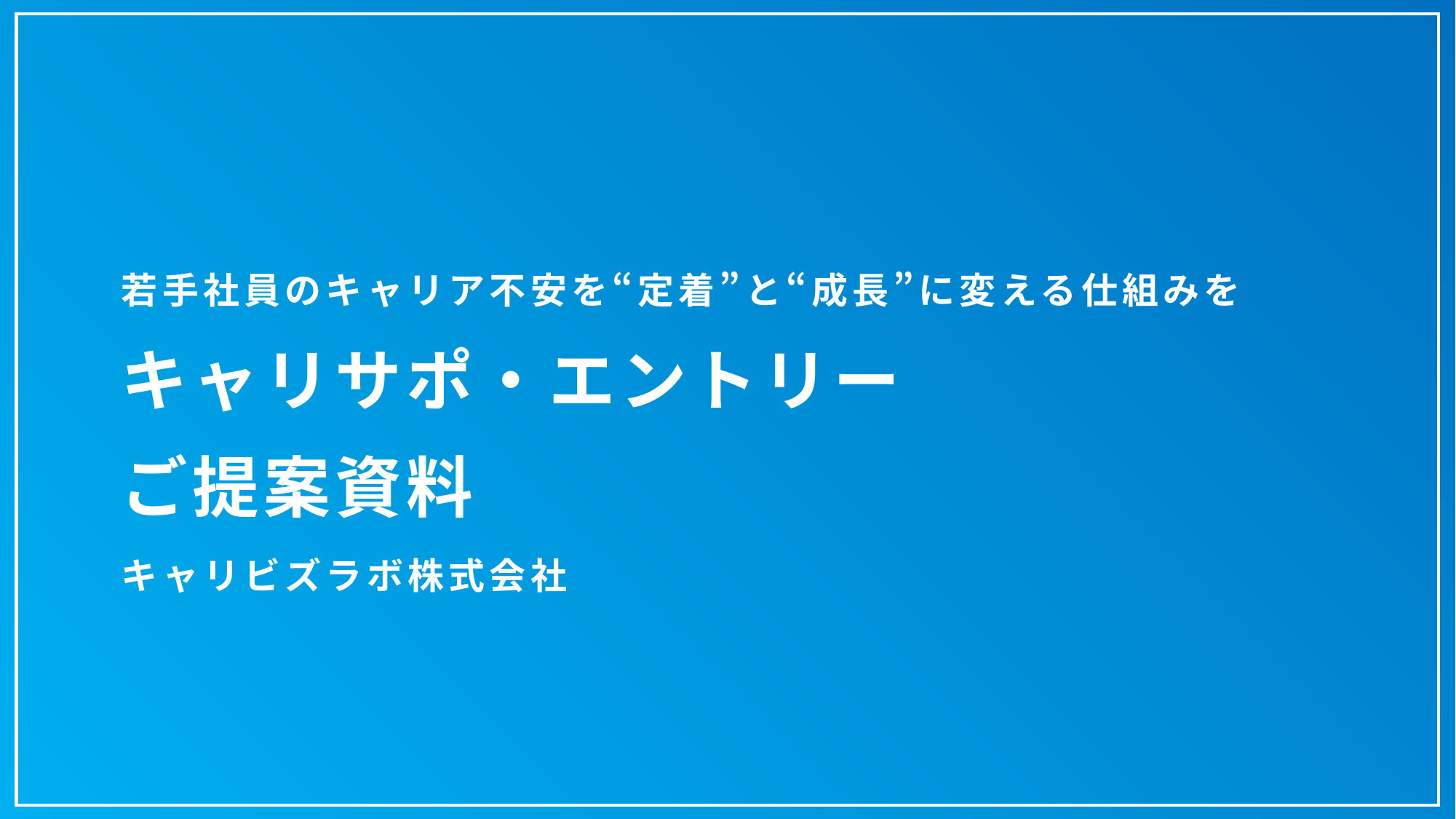

若手社員のキャリア不安を“定着”と“成長”に変える仕組みを
キャリサポ・エントリー
ご提案資料
キャリビズラボ株式会社